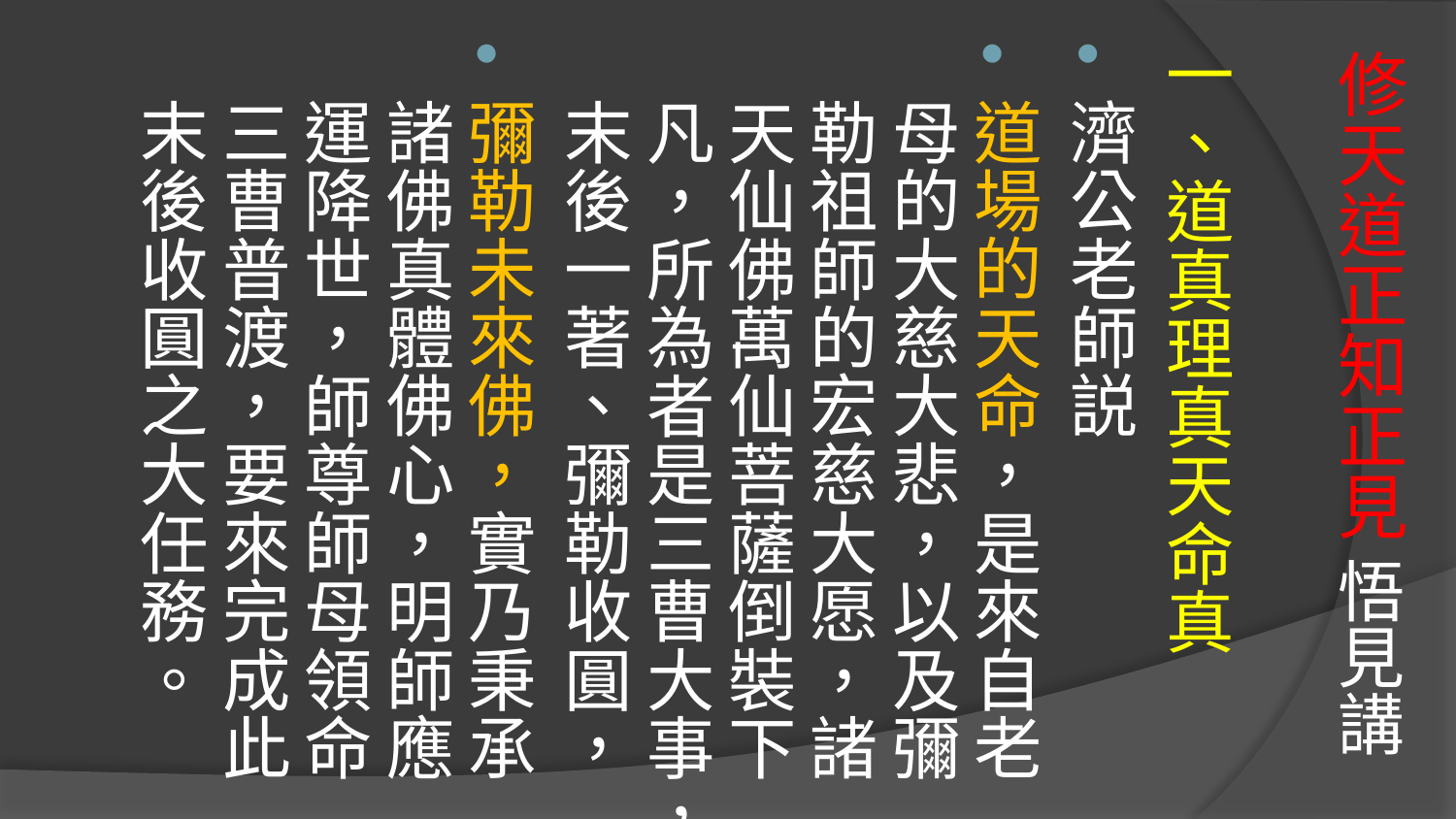

# 修天道正知正見 悟見講
一、道真理真天命真
濟公老師説
道場的天命，是來自老母的大慈大悲，以及彌勒祖師的宏慈大愿，諸天仙佛萬仙菩薩倒裝下凡，所為者是三曹大事，末後一著、彌勒收圓，
彌勒未來佛，實乃秉承諸佛真體佛心，明師應運降世，師尊師母領命三曹普渡，要來完成此末後收圓之大任務。